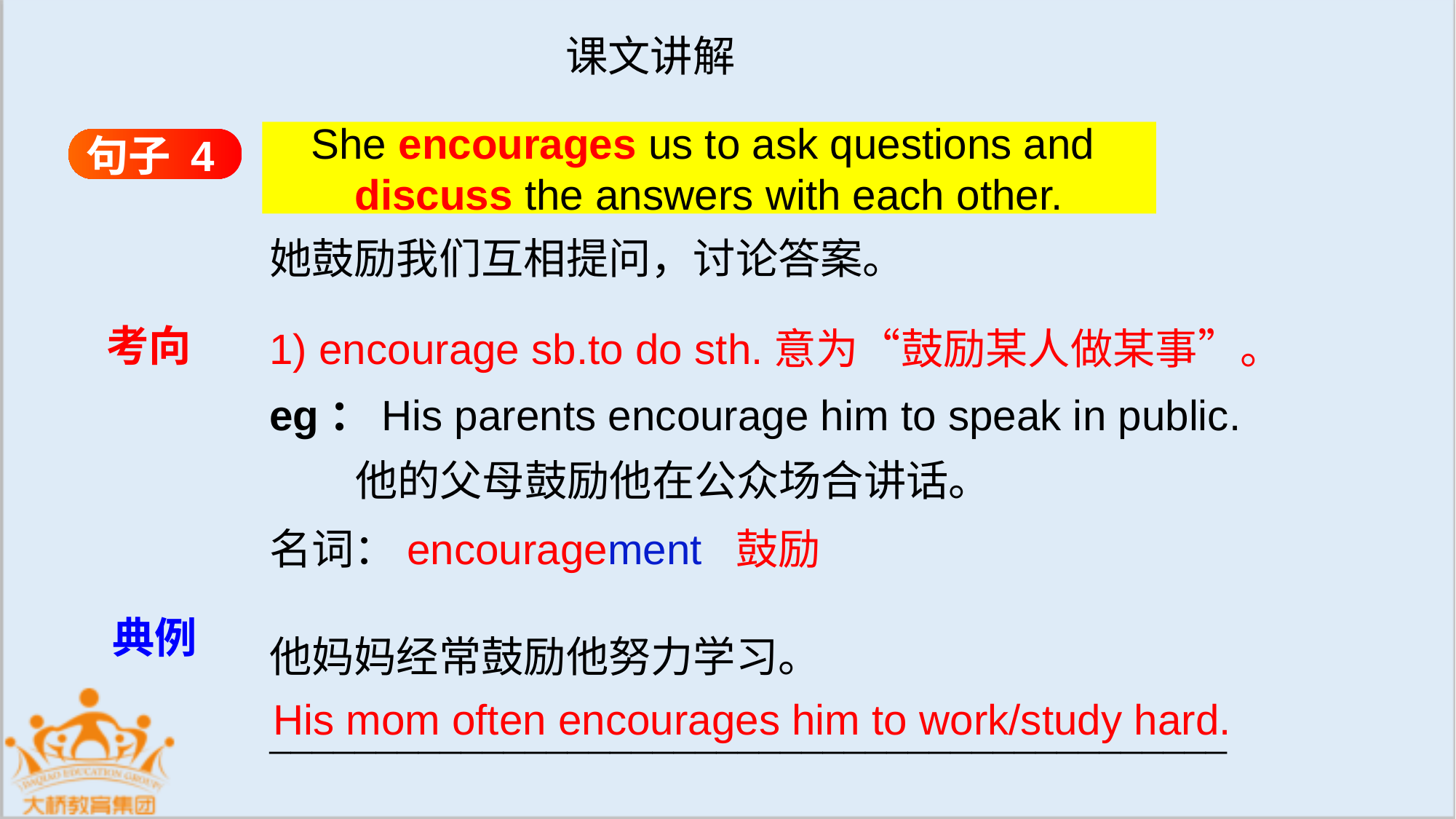

课文讲解
She encourages us to ask questions and
discuss the answers with each other.
句子 4

她鼓励我们互相提问，讨论答案。
1) encourage sb.to do sth.意为“鼓励某人做某事”。
eg：His parents encourage him to speak in public.
        他的父母鼓励他在公众场合讲话。
考向
名词：encouragement  鼓励
他妈妈经常鼓励他努力学习。
_____________________________________________
典例
His mom often encourages him to work/study hard.